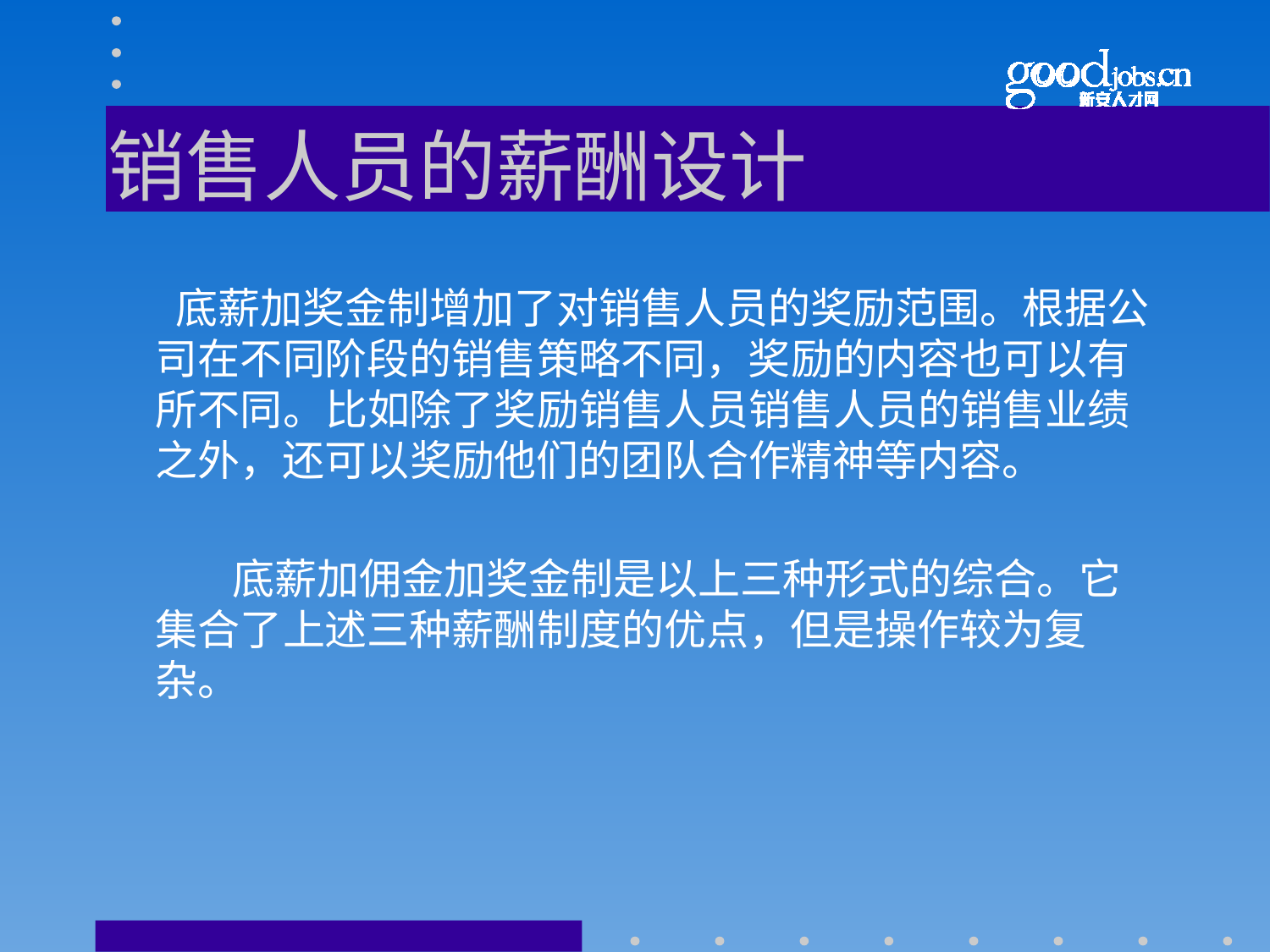

# 销售人员的薪酬设计
      底薪加奖金制增加了对销售人员的奖励范围。根据公司在不同阶段的销售策略不同，奖励的内容也可以有所不同。比如除了奖励销售人员销售人员的销售业绩之外，还可以奖励他们的团队合作精神等内容。

            底薪加佣金加奖金制是以上三种形式的综合。它集合了上述三种薪酬制度的优点，但是操作较为复杂。